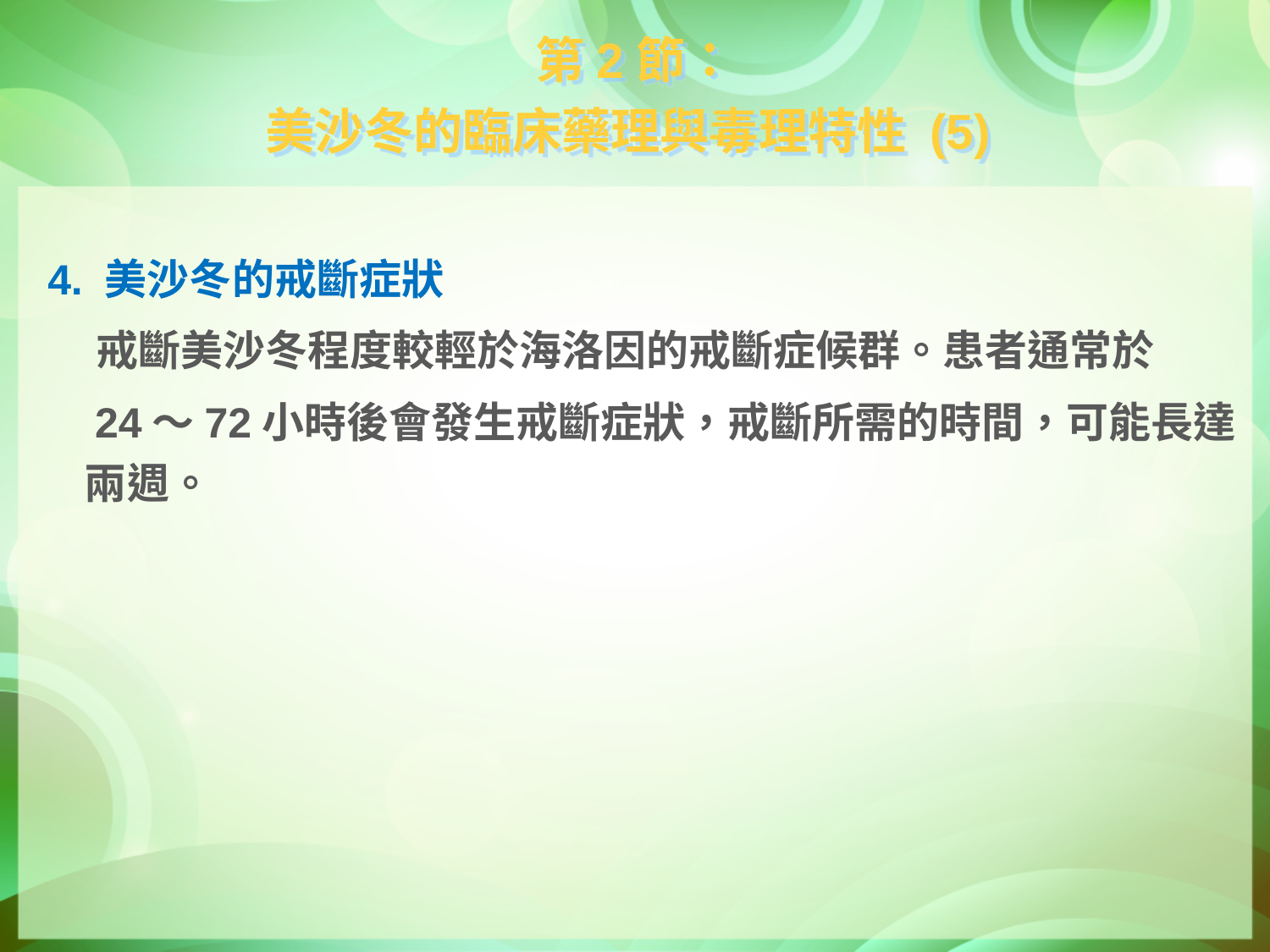

第2節：
美沙冬的臨床藥理與毒理特性 (5)
4. 美沙冬的戒斷症狀
    戒斷美沙冬程度較輕於海洛因的戒斷症候群。患者通常於
    24～72小時後會發生戒斷症狀，戒斷所需的時間，可能長達兩週。